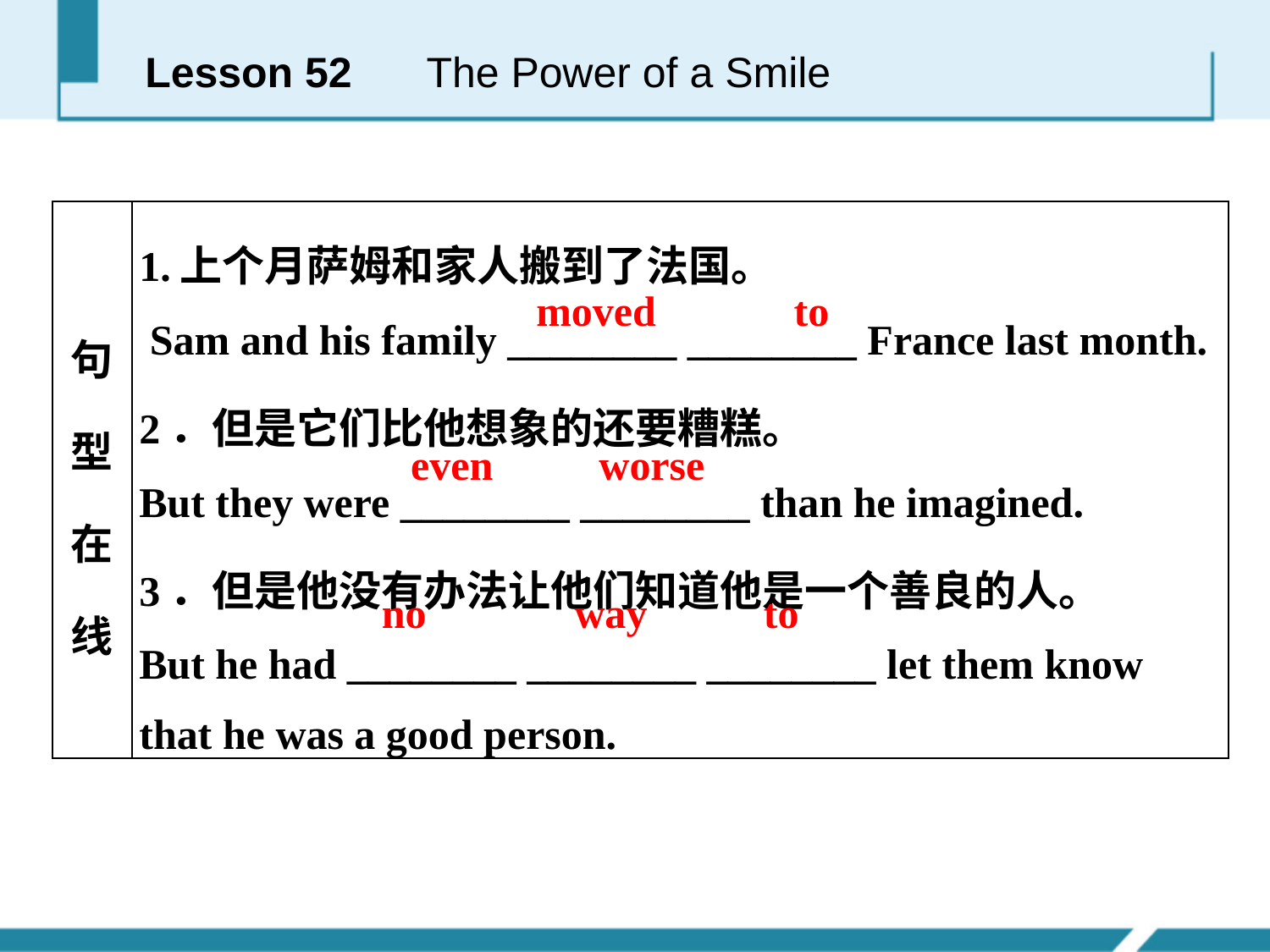

Lesson 52 　The Power of a Smile
| 句型在线 | 1.上个月萨姆和家人搬到了法国。 Sam and his family \_\_\_\_\_\_\_\_ \_\_\_\_\_\_\_\_ France last month. 2．但是它们比他想象的还要糟糕。 But they were \_\_\_\_\_\_\_\_ \_\_\_\_\_\_\_\_ than he imagined. 3．但是他没有办法让他们知道他是一个善良的人。 But he had \_\_\_\_\_\_\_\_ \_\_\_\_\_\_\_\_ \_\_\_\_\_\_\_\_ let them know that he was a good person. |
| --- | --- |
moved             to
even          worse
no              way           to